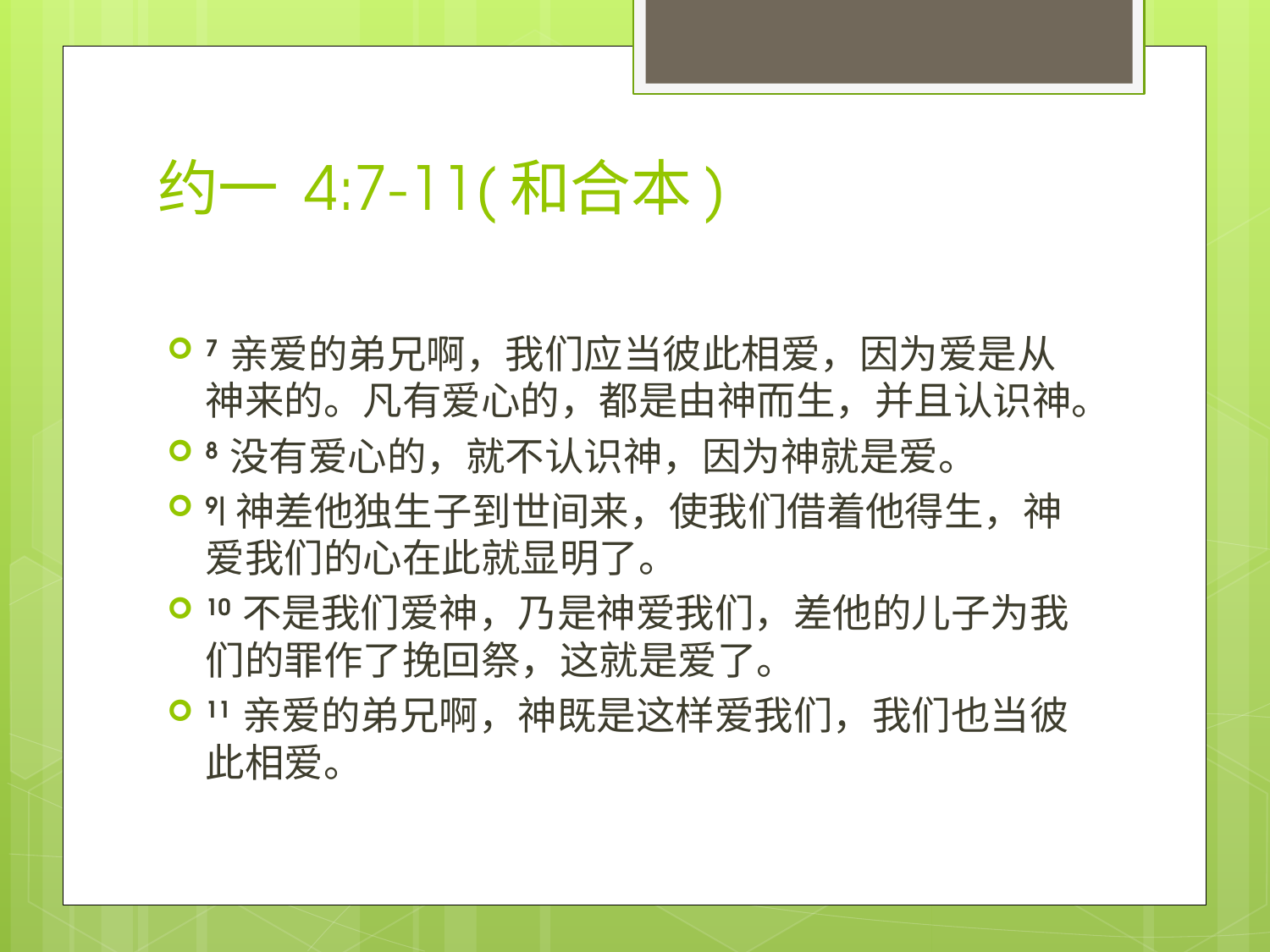

# 约一 4:7-11(和合本)
7 亲爱的弟兄啊，我们应当彼此相爱，因为爱是从神来的。凡有爱心的，都是由神而生，并且认识神。
8 没有爱心的，就不认识神，因为神就是爱。
9I神差他独生子到世间来，使我们借着他得生，神爱我们的心在此就显明了。
10 不是我们爱神，乃是神爱我们，差他的儿子为我们的罪作了挽回祭，这就是爱了。
11 亲爱的弟兄啊，神既是这样爱我们，我们也当彼此相爱。